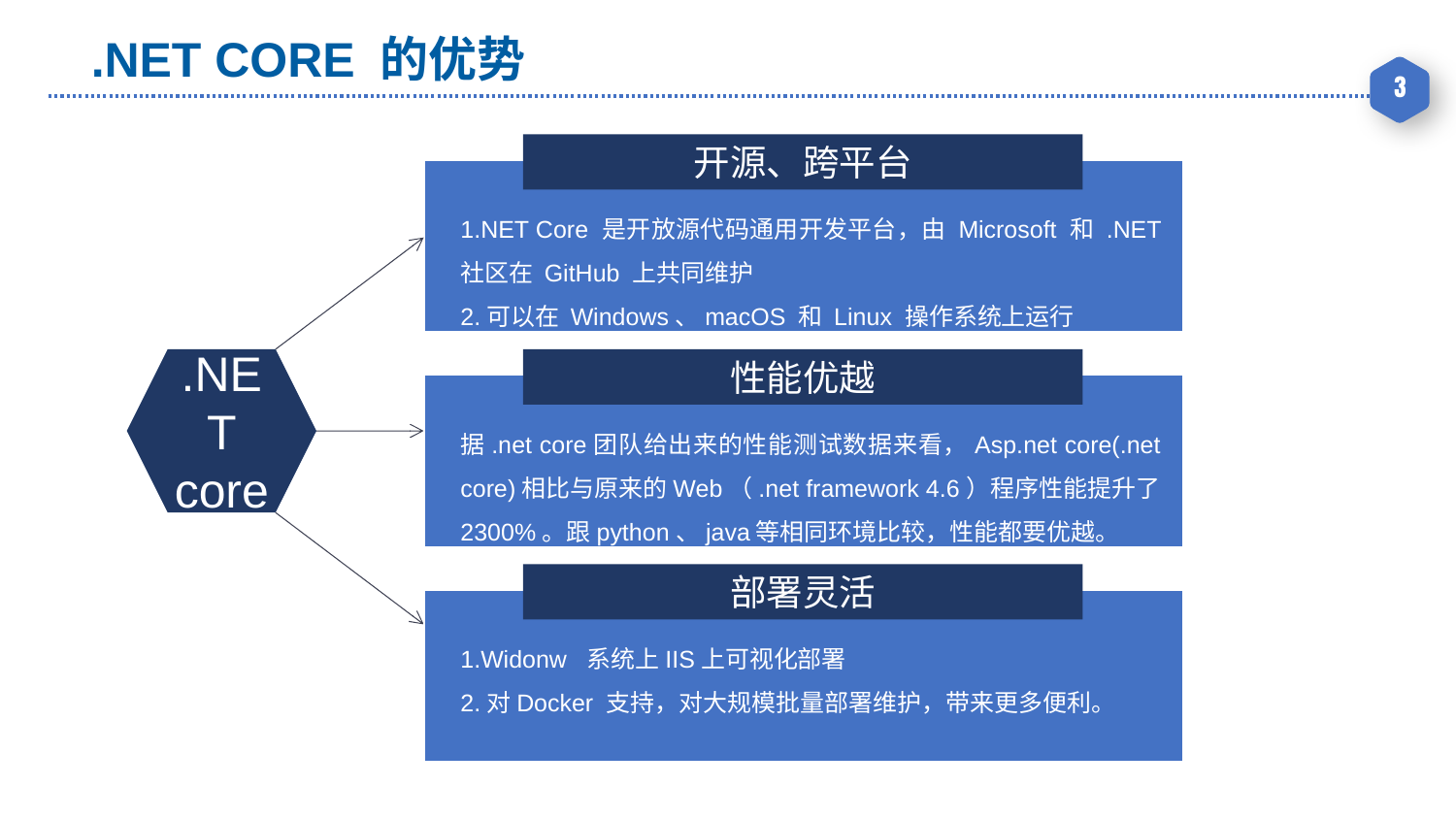

.NET CORE 的优势
开源、跨平台

1.NET Core 是开放源代码通用开发平台，由 Microsoft 和 .NET 社区在 GitHub 上共同维护
2.可以在 Windows、macOS 和 Linux 操作系统上运行
性能优越
.NET
core

据.net core团队给出来的性能测试数据来看，Asp.net core(.net core)相比与原来的Web（.net framework 4.6）程序性能提升了2300%。跟python、java等相同环境比较，性能都要优越。
部署灵活

1.Widonw  系统上IIS上可视化部署
2.对Docker 支持，对大规模批量部署维护，带来更多便利。